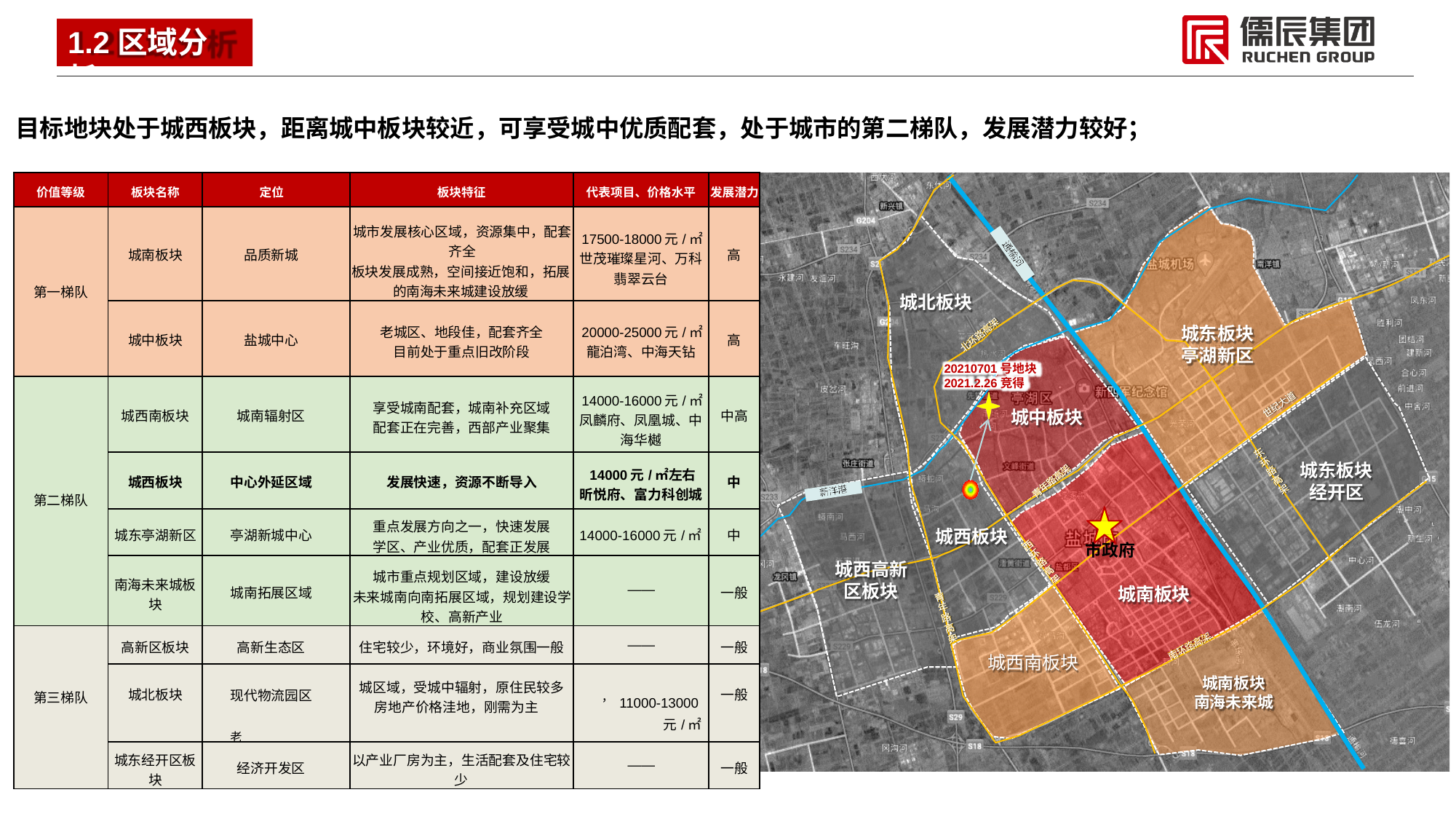

# 1.2区域分析

目标地块处于城西板块，距离城中板块较近，可享受城中优质配套，处于城市的第二梯队，发展潜力较好；
| 价值等级 | 板块名称 | 定位 | 板块特征 | 代表项目、价格水平 | 发展潜力 |
| --- | --- | --- | --- | --- | --- |
| 第一梯队 | 城南板块 | 品质新城 | 城市发展核心区域，资源集中，配套 齐全 板块发展成熟，空间接近饱和，拓展 的南海未来城建设放缓 | 17500-18000元/㎡ 世茂璀璨星河、万科 翡翠云台 | 高 |
|  | 城中板块 | 盐城中心 | 老城区、地段佳，配套齐全 目前处于重点旧改阶段 | 20000-25000元/㎡ 龍泊湾、中海天钻 | 高 |
| 第二梯队 | 城西南板块 | 城南辐射区 | 享受城南配套，城南补充区域 配套正在完善，西部产业聚集 | 14000-16000元/㎡ 凤麟府、凤凰城、中 海华樾 | 中高 |
|  | 城西板块 | 中心外延区域 | 发展快速，资源不断导入 | 14000元/㎡左右 昕悦府、富力科创城 | 中 |
|  | 城东亭湖新区 | 亭湖新城中心 | 重点发展方向之一，快速发展 学区、产业优质，配套正发展 | 14000-16000元/㎡ | 中 |
|  | 南海未来城板 块 | 城南拓展区域 | 城市重点规划区域，建设放缓 未来城南向南拓展区域，规划建设学 校、高新产业 | —— | 一般 |
| 第三梯队 | 高新区板块 | 高新生态区 | 住宅较少，环境好，商业氛围一般 | —— | 一般 |
|  | 城北板块 | 现代物流园区 老 | 城区域，受城中辐射，原住民较多 房地产价格洼地，刚需为主 | ， 11000-13000元/㎡ | 一般 |
|  | 城东经开区板 块 | 经济开发区 | 以产业厂房为主，生活配套及住宅较 少 | —— | 一般 |

城北板块

城东板块 亭湖新区

20210701号地块
2021.2.26竞得

城中板块

城东板块 经开区

城西板块

市政府

城西高新 区板块

城南板块

城西南板块

城南板块
南海未来城